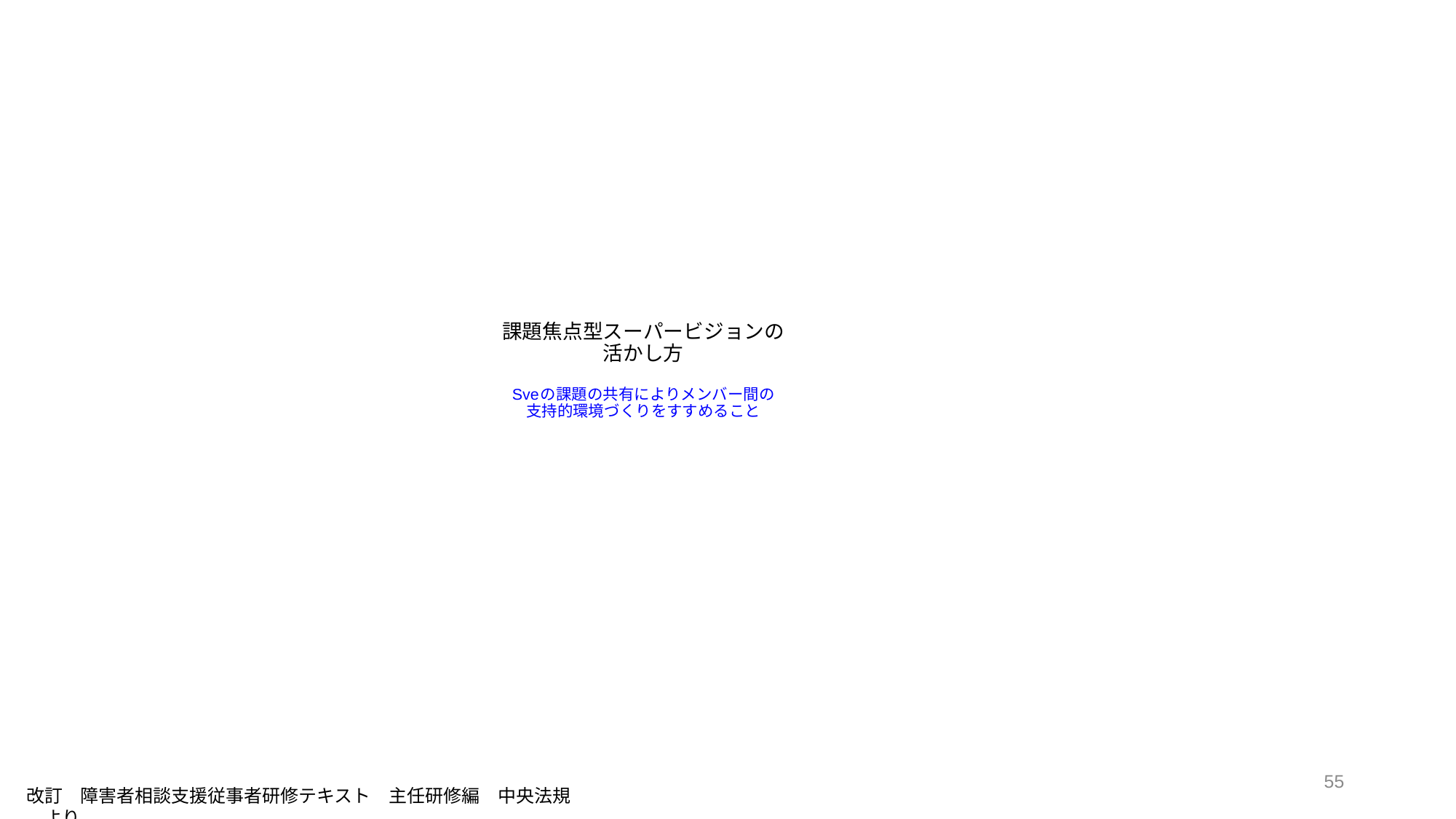

課題焦点型スーパービジョンの
活かし方
Sveの課題の共有によりメンバー間の
支持的環境づくりをすすめること
55
改訂　障害者相談支援従事者研修テキスト　主任研修編　中央法規　より